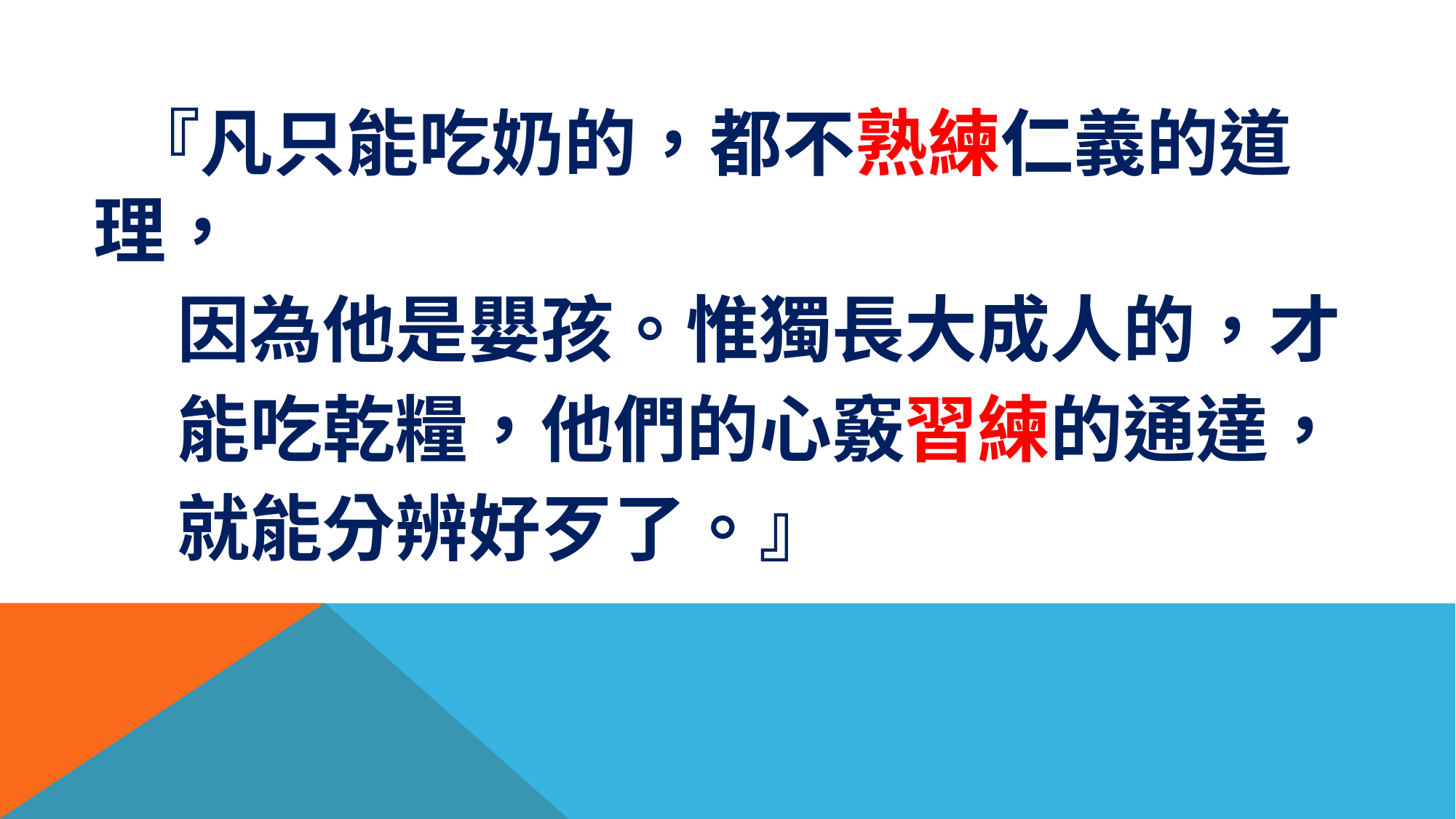

#
 『凡只能吃奶的，都不熟練仁義的道理，
    因為他是嬰孩。惟獨長大成人的，才
    能吃乾糧，他們的心竅習練的通達，
    就能分辨好歹了。』